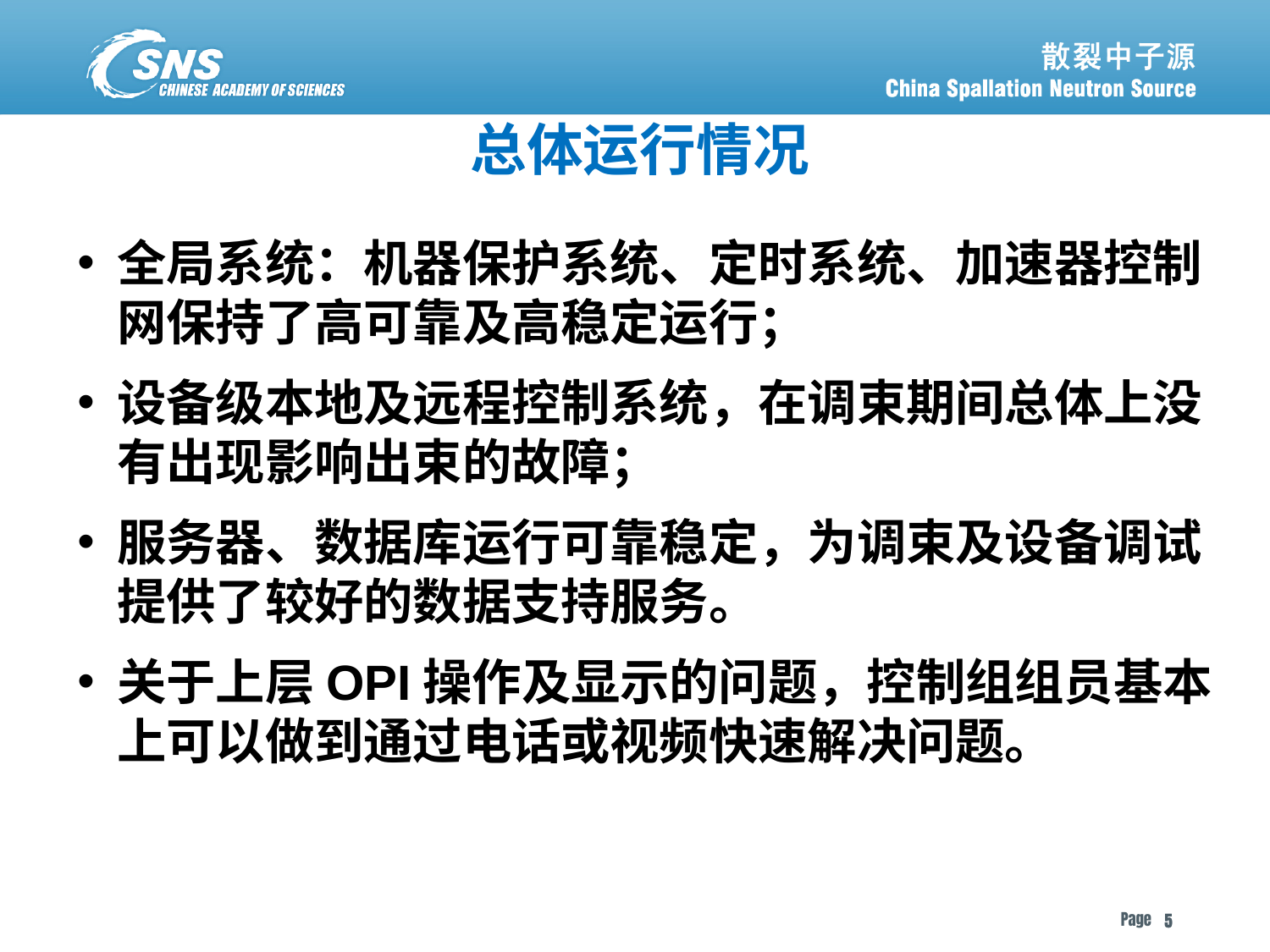

# 总体运行情况
全局系统：机器保护系统、定时系统、加速器控制网保持了高可靠及高稳定运行；
设备级本地及远程控制系统，在调束期间总体上没有出现影响出束的故障；
服务器、数据库运行可靠稳定，为调束及设备调试提供了较好的数据支持服务。
关于上层OPI操作及显示的问题，控制组组员基本上可以做到通过电话或视频快速解决问题。
5
5